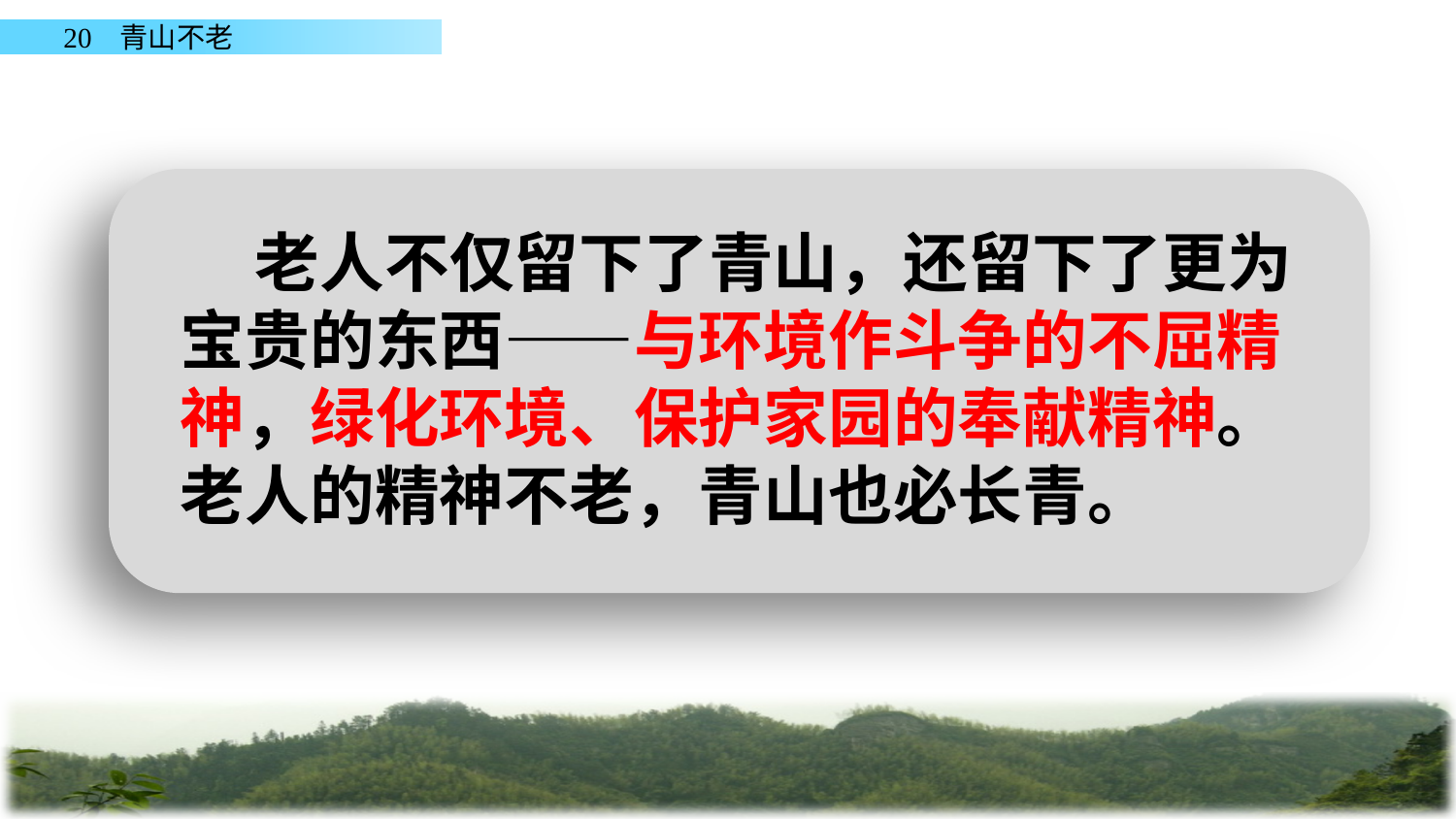

老人不仅留下了青山，还留下了更为宝贵的东西——与环境作斗争的不屈精神，绿化环境、保护家园的奉献精神。老人的精神不老，青山也必长青。